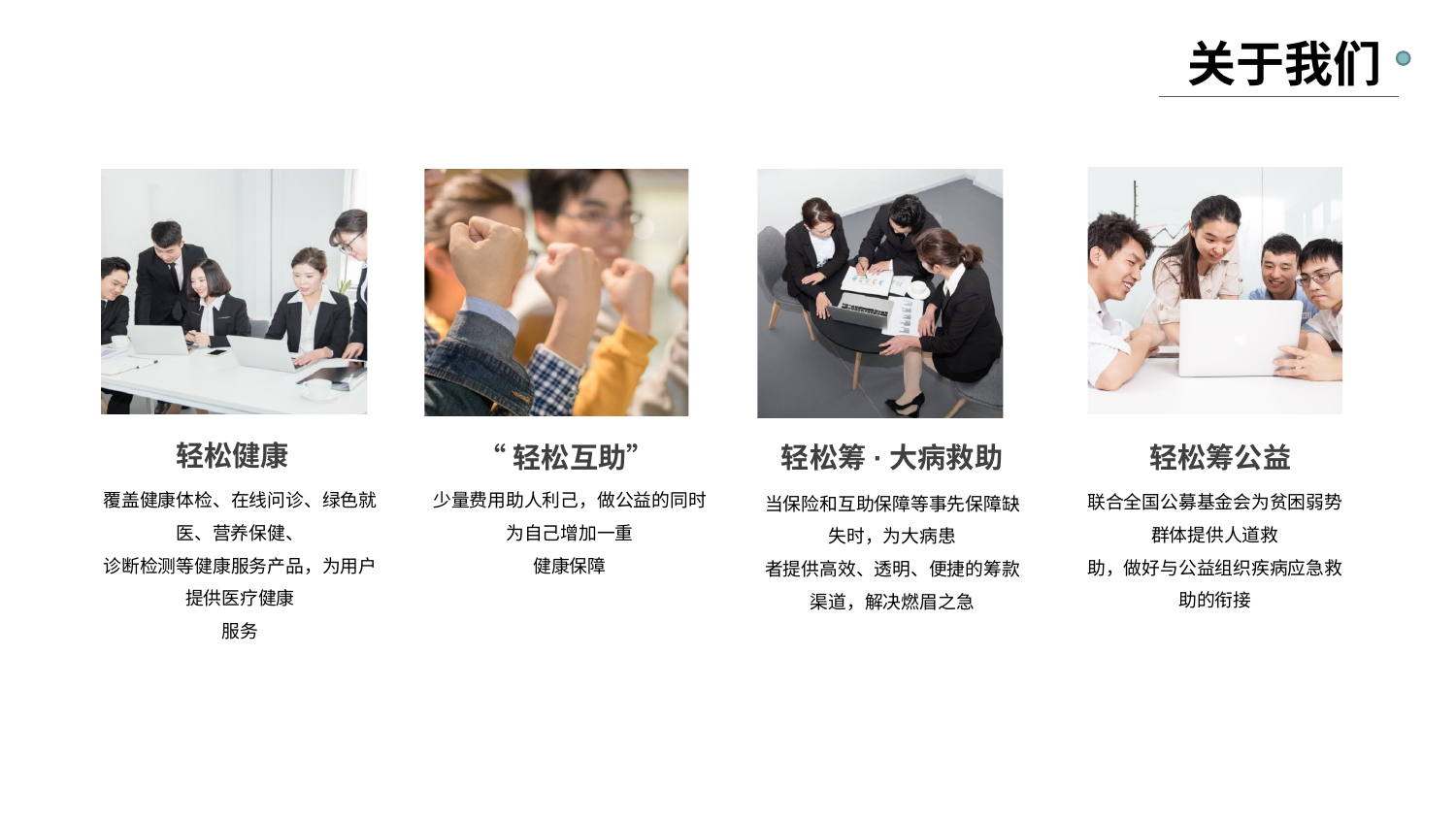

关于我们

轻松健康
覆盖健康体检、在线问诊、绿色就医、营养保健、
诊断检测等健康服务产品，为用户提供医疗健康
服务
轻松筹·大病救助
当保险和互助保障等事先保障缺失时，为大病患
者提供高效、透明、便捷的筹款渠道，解决燃眉之急
“轻松互助”
少量费用助人利己，做公益的同时为自己增加一重
健康保障
轻松筹公益
联合全国公募基金会为贫困弱势群体提供人道救
助，做好与公益组织疾病应急救助的衔接